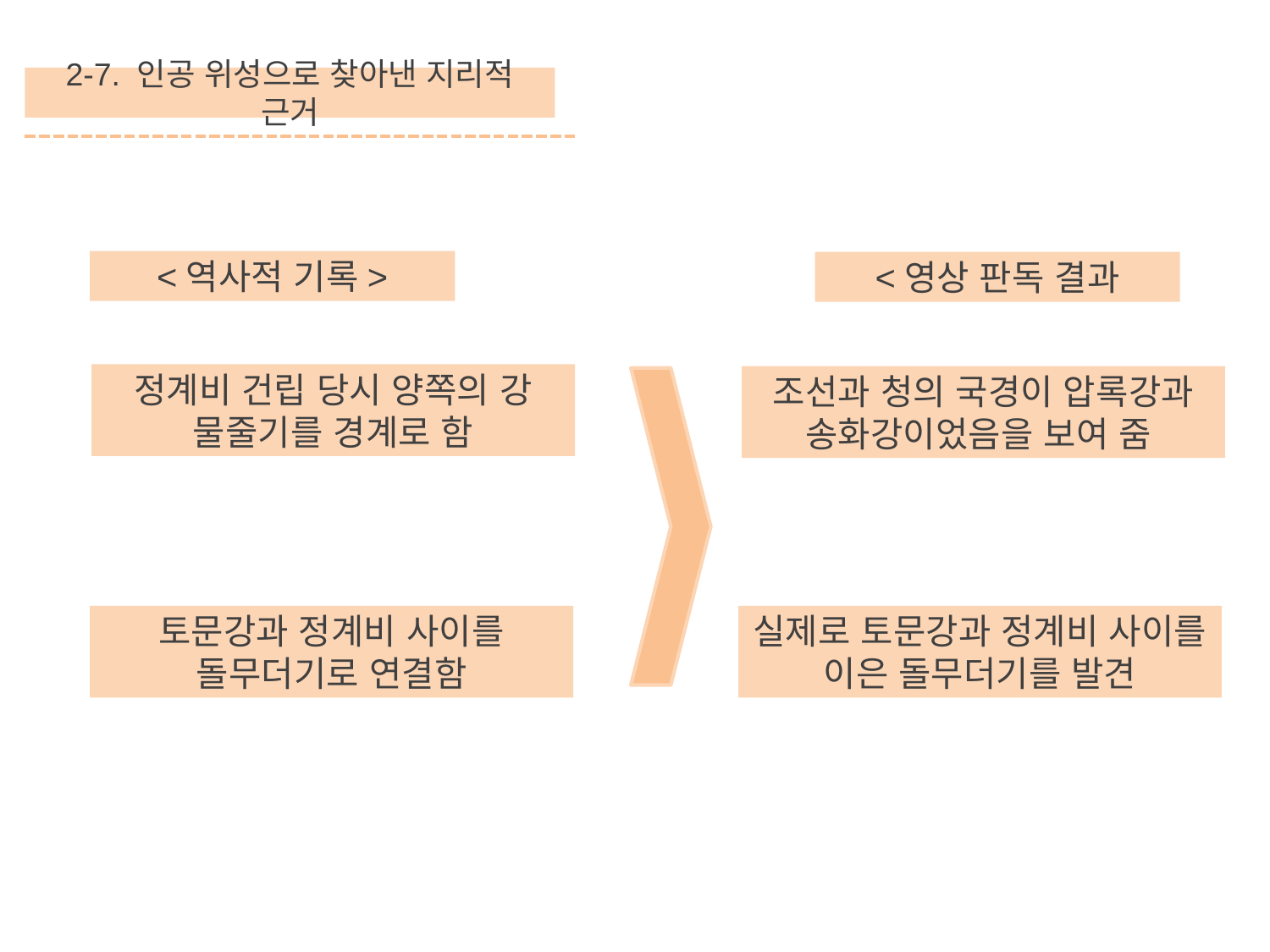

2-7. 인공 위성으로 찾아낸 지리적 근거
<역사적 기록>
<영상 판독 결과
정계비 건립 당시 양쪽의 강 물줄기를 경계로 함
조선과 청의 국경이 압록강과 송화강이었음을 보여 줌

토문강과 정계비 사이를 돌무더기로 연결함
실제로 토문강과 정계비 사이를 이은 돌무더기를 발견